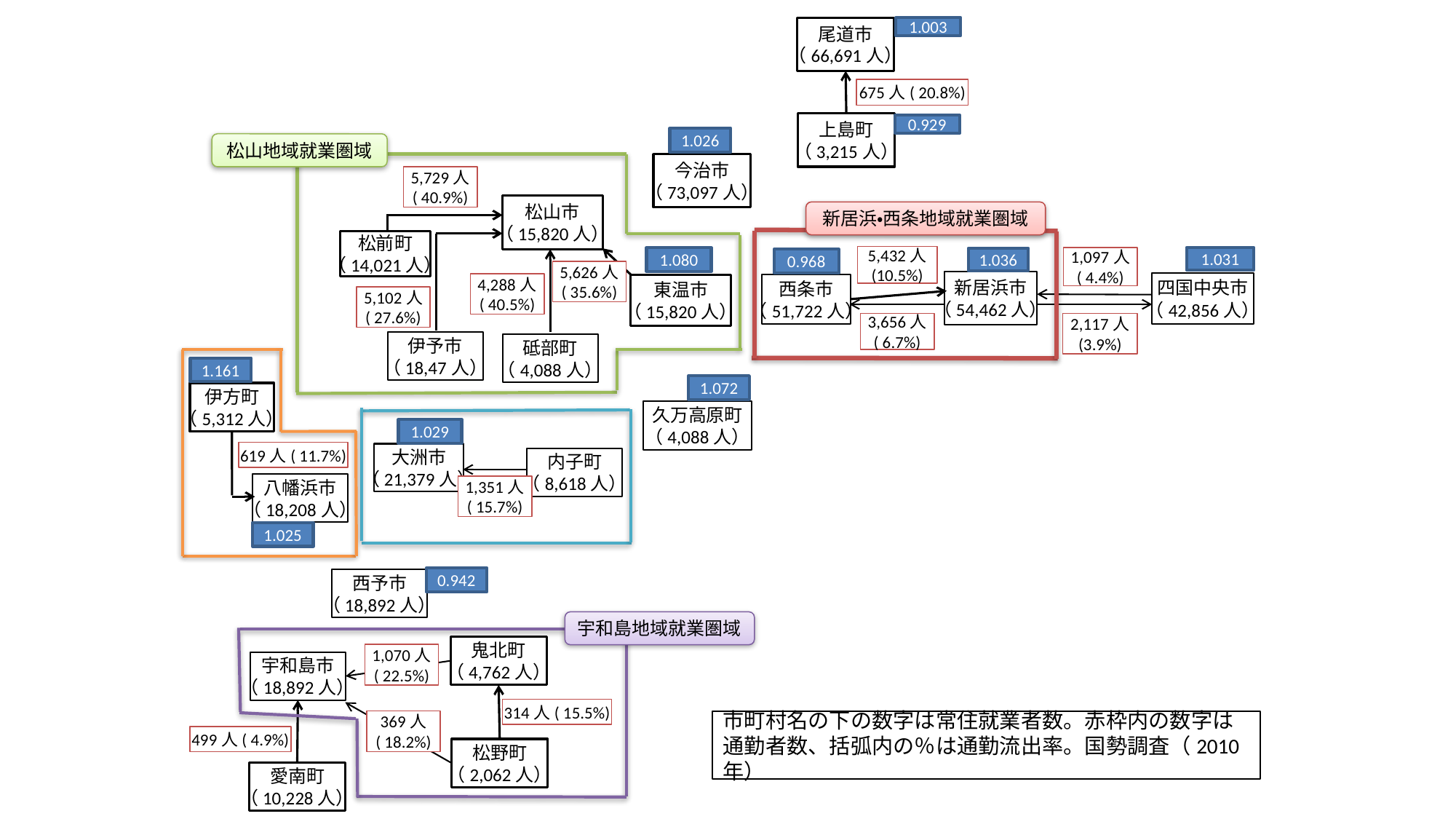

尾道市
（66,691人）
1.003
675人( 20.8%)
上島町
（3,215人）
0.929
1.026
松山地域就業圏域
今治市
（73,097人）
5,729人
( 40.9%)
松山市
（15,820人）
新居浜・西条地域就業圏域
松前町
（14,021人）
5,432人
(10.5%)
1,097人
( 4.4%)
1.031
1.080
1.036
0.968
5,626人
( 35.6%)
新居浜市
（54,462人）
四国中央市
（42,856人）
4,288人
( 40.5%)
西条市
（51,722人）
東温市
（15,820人）
5,102人
( 27.6%)
3,656人
( 6.7%)
2,117人
(3.9%)
伊予市
（18,47人）
砥部町
（4,088人）
1.161
1.072
伊方町
（5,312人）
久万高原町
（4,088人）
1.029
619人( 11.7%)
大洲市
（21,379人）
内子町
（8,618人）
八幡浜市
（18,208人）
1,351人
( 15.7%)
1.025
0.942
西予市
（18,892人）
宇和島地域就業圏域
鬼北町
（4,762人）
1,070人
( 22.5%)
宇和島市
（18,892人）
314人( 15.5%)
市町村名の下の数字は常住就業者数。赤枠内の数字は通勤者数、括弧内の％は通勤流出率。国勢調査（2010年）
369人
( 18.2%)
499人( 4.9%)
松野町
（2,062人）
愛南町
（10,228人）